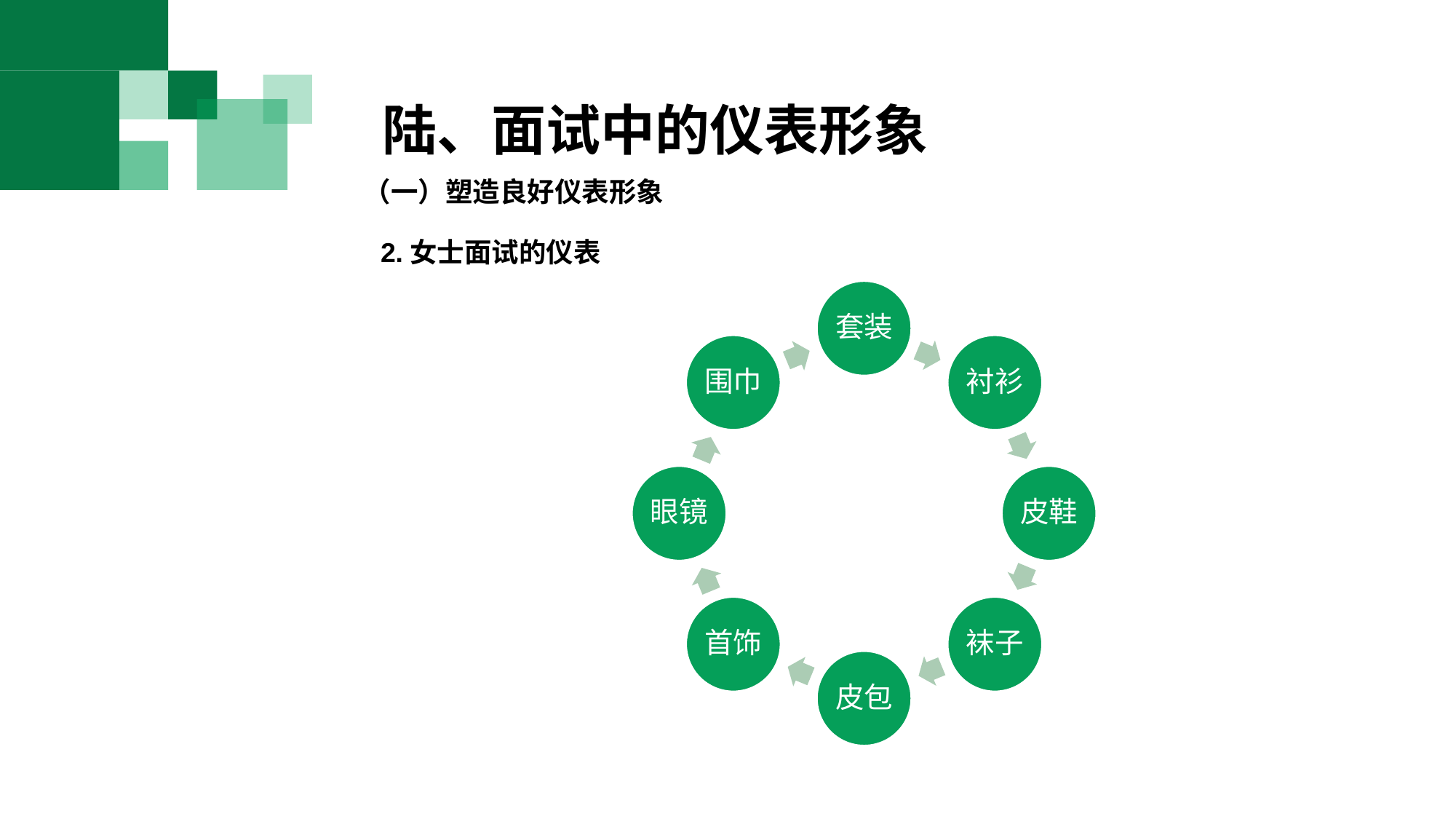

、面试中的仪表形象
 （一）塑造良好仪表形象
2.女士面试的仪表
套装

衬衫

皮鞋

袜子

皮包

首饰

眼镜

围巾